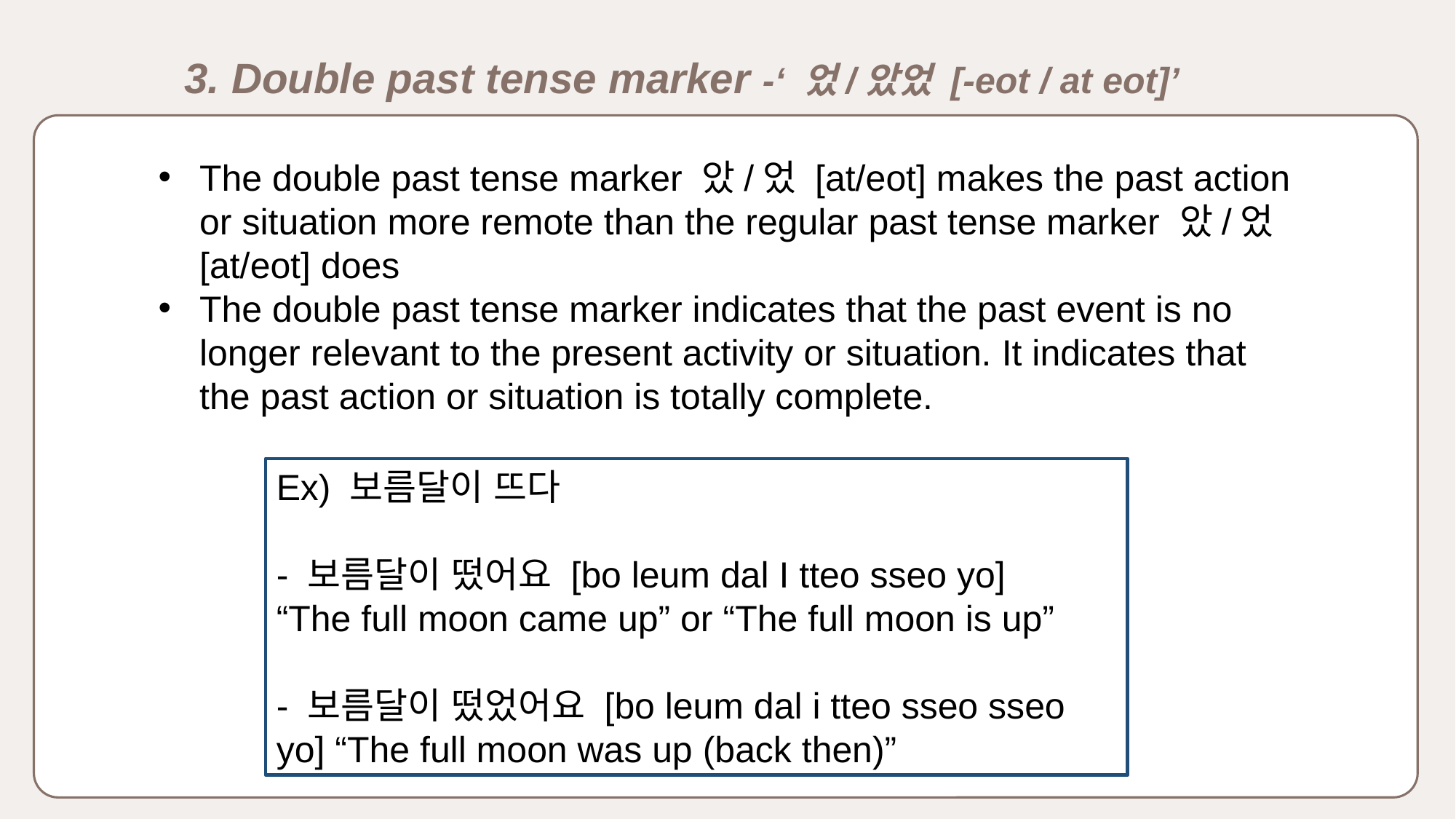

3. Double past tense marker -‘ 었/았었 [-eot / at eot]’

The double past tense marker 았/었 [at/eot] makes the past action or situation more remote than the regular past tense marker 았/었 [at/eot] does
The double past tense marker indicates that the past event is no longer relevant to the present activity or situation. It indicates that the past action or situation is totally complete.
Ex) 보름달이 뜨다

- 보름달이 떴어요 [bo leum dal I tteo sseo yo]
“The full moon came up” or “The full moon is up”

- 보름달이 떴었어요 [bo leum dal i tteo sseo sseo yo] “The full moon was up (back then)”